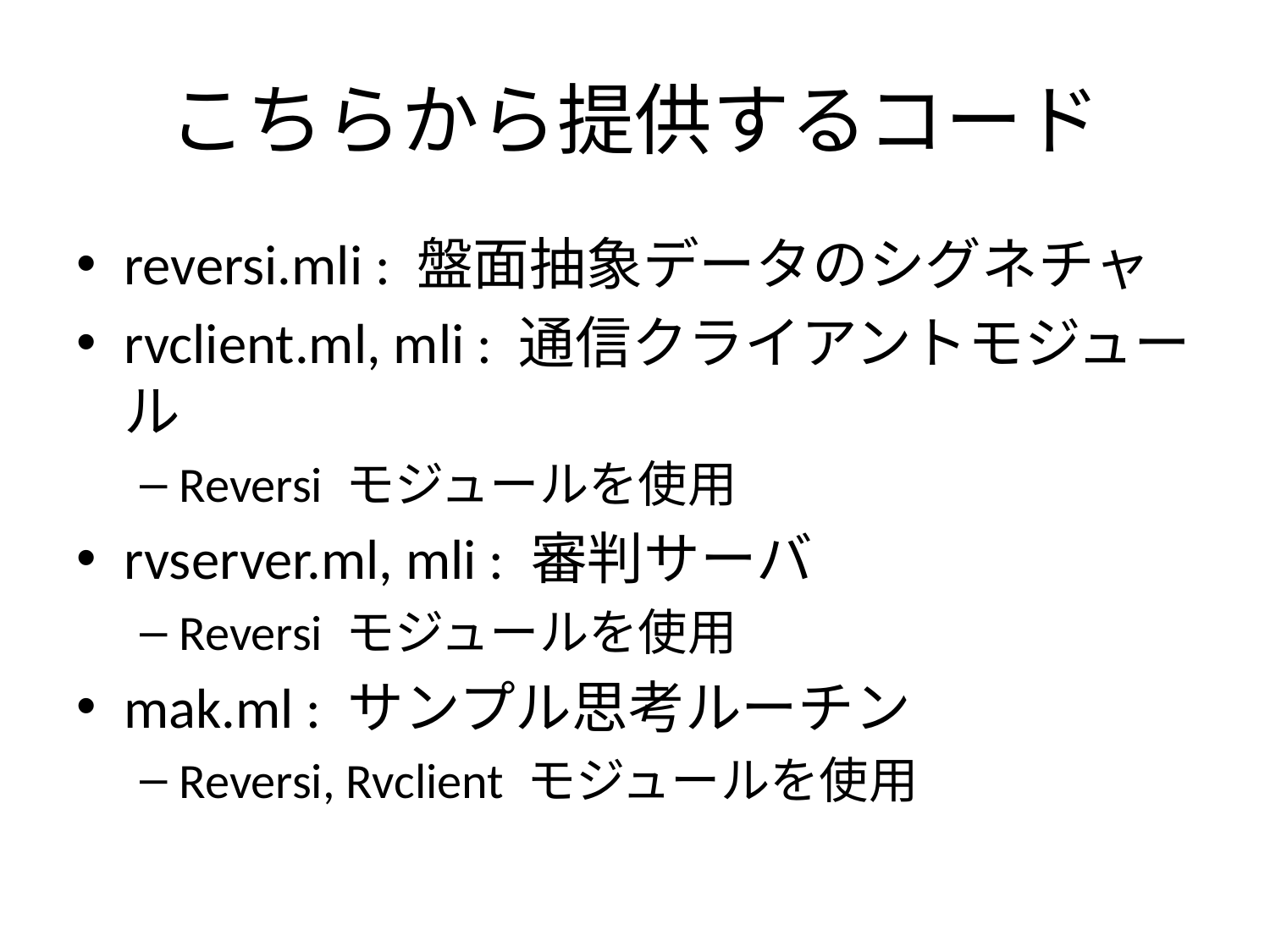

# こちらから提供するコード
reversi.mli : 盤面抽象データのシグネチャ
rvclient.ml, mli : 通信クライアントモジュール
Reversi モジュールを使用
rvserver.ml, mli : 審判サーバ
Reversi モジュールを使用
mak.ml : サンプル思考ルーチン
Reversi, Rvclient モジュールを使用